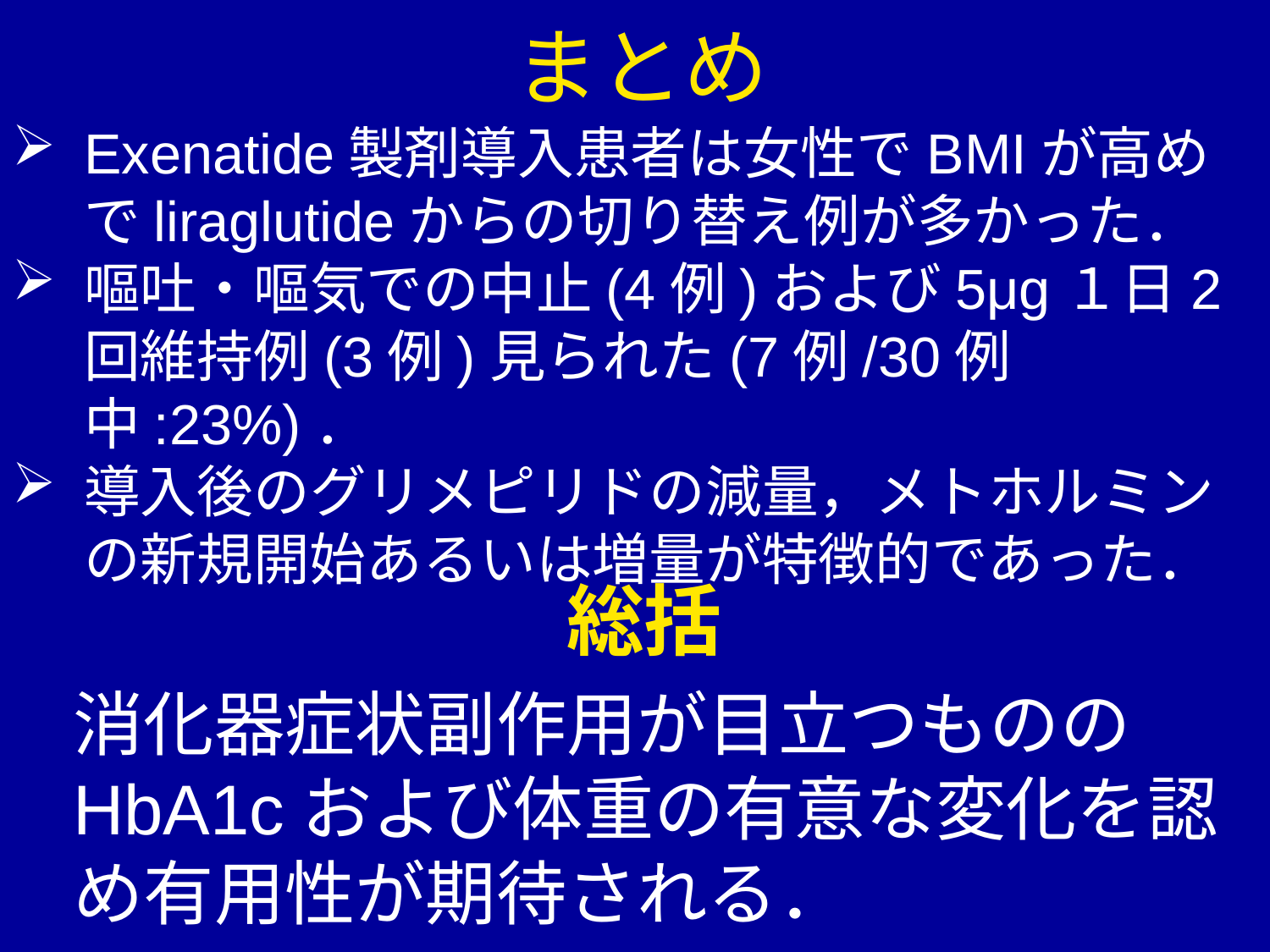

# まとめ
Exenatide製剤導入患者は女性でBMIが高めでliraglutideからの切り替え例が多かった．
嘔吐・嘔気での中止(4例)および5μg１日2回維持例(3例)見られた(7例/30例中:23%)．
導入後のグリメピリドの減量，メトホルミンの新規開始あるいは増量が特徴的であった．
総括
消化器症状副作用が目立つもののHbA1cおよび体重の有意な変化を認め有用性が期待される．